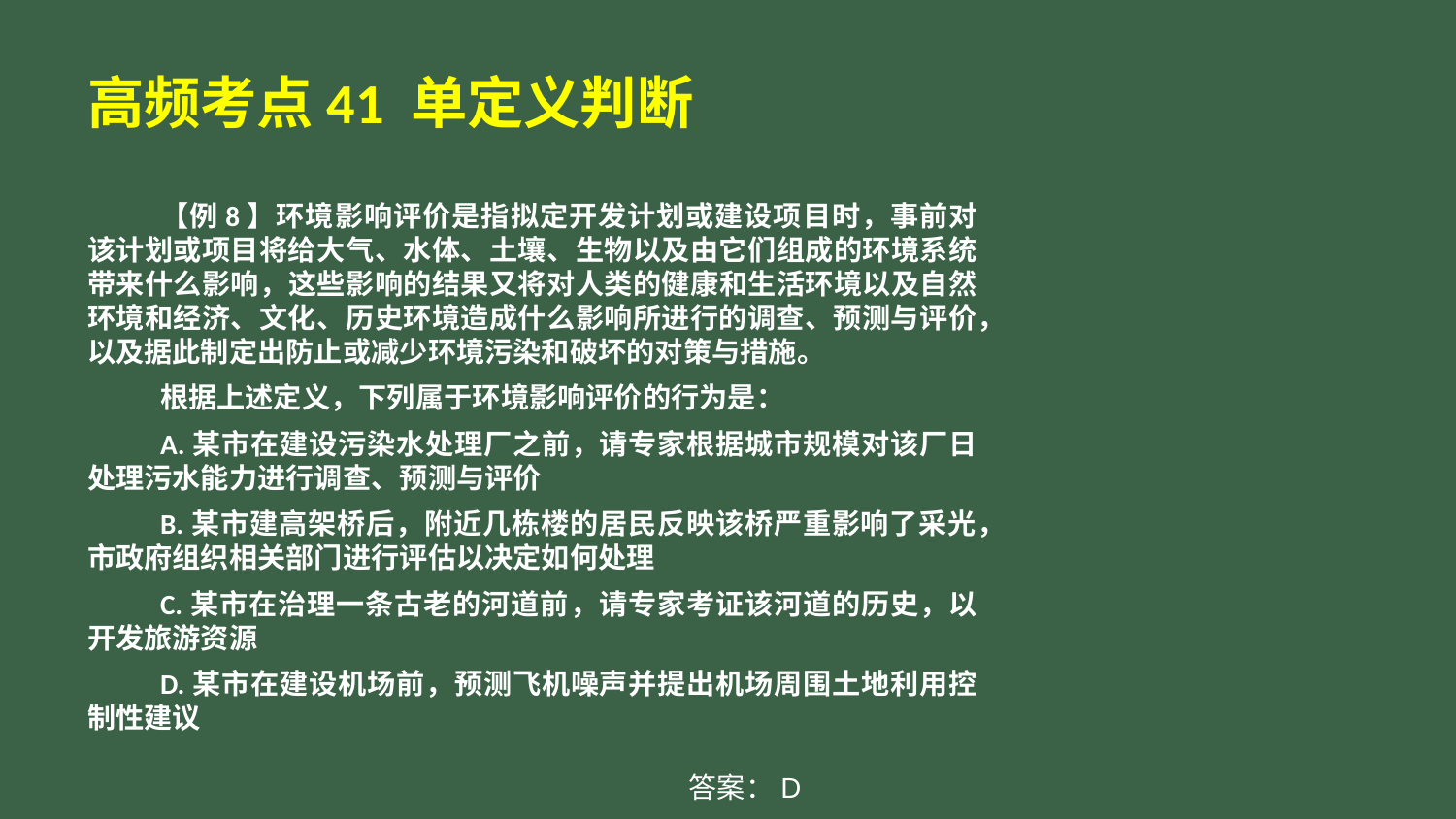

# 高频考点41 单定义判断
【例8】环境影响评价是指拟定开发计划或建设项目时，事前对该计划或项目将给大气、水体、土壤、生物以及由它们组成的环境系统带来什么影响，这些影响的结果又将对人类的健康和生活环境以及自然环境和经济、文化、历史环境造成什么影响所进行的调查、预测与评价，以及据此制定出防止或减少环境污染和破坏的对策与措施。
根据上述定义，下列属于环境影响评价的行为是：
A.某市在建设污染水处理厂之前，请专家根据城市规模对该厂日处理污水能力进行调查、预测与评价
B.某市建高架桥后，附近几栋楼的居民反映该桥严重影响了采光，市政府组织相关部门进行评估以决定如何处理
C.某市在治理一条古老的河道前，请专家考证该河道的历史，以开发旅游资源
D.某市在建设机场前，预测飞机噪声并提出机场周围土地利用控制性建议

答案：D